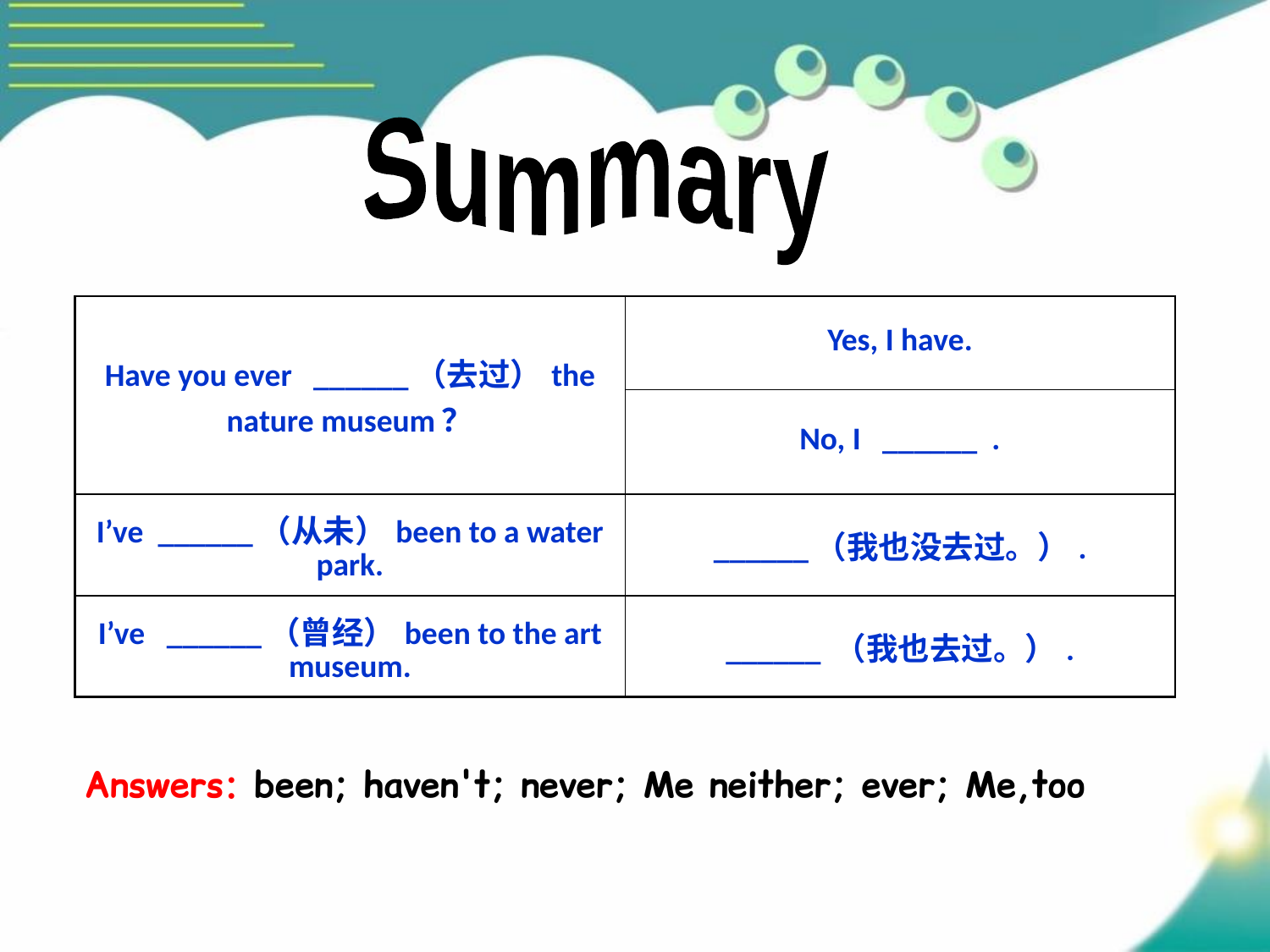

Summary
| Have you ever \_\_\_\_\_\_（去过）the nature museum？ | Yes, I have. |
| --- | --- |
|  | No, I \_\_\_\_\_\_ . |
| I’ve \_\_\_\_\_\_（从未）been to a water park. | \_\_\_\_\_\_（我也没去过。）. |
| I’ve \_\_\_\_\_\_（曾经）been to the art museum. | \_\_\_\_\_\_ （我也去过。）. |
Answers: been; haven't; never; Me neither; ever; Me,too